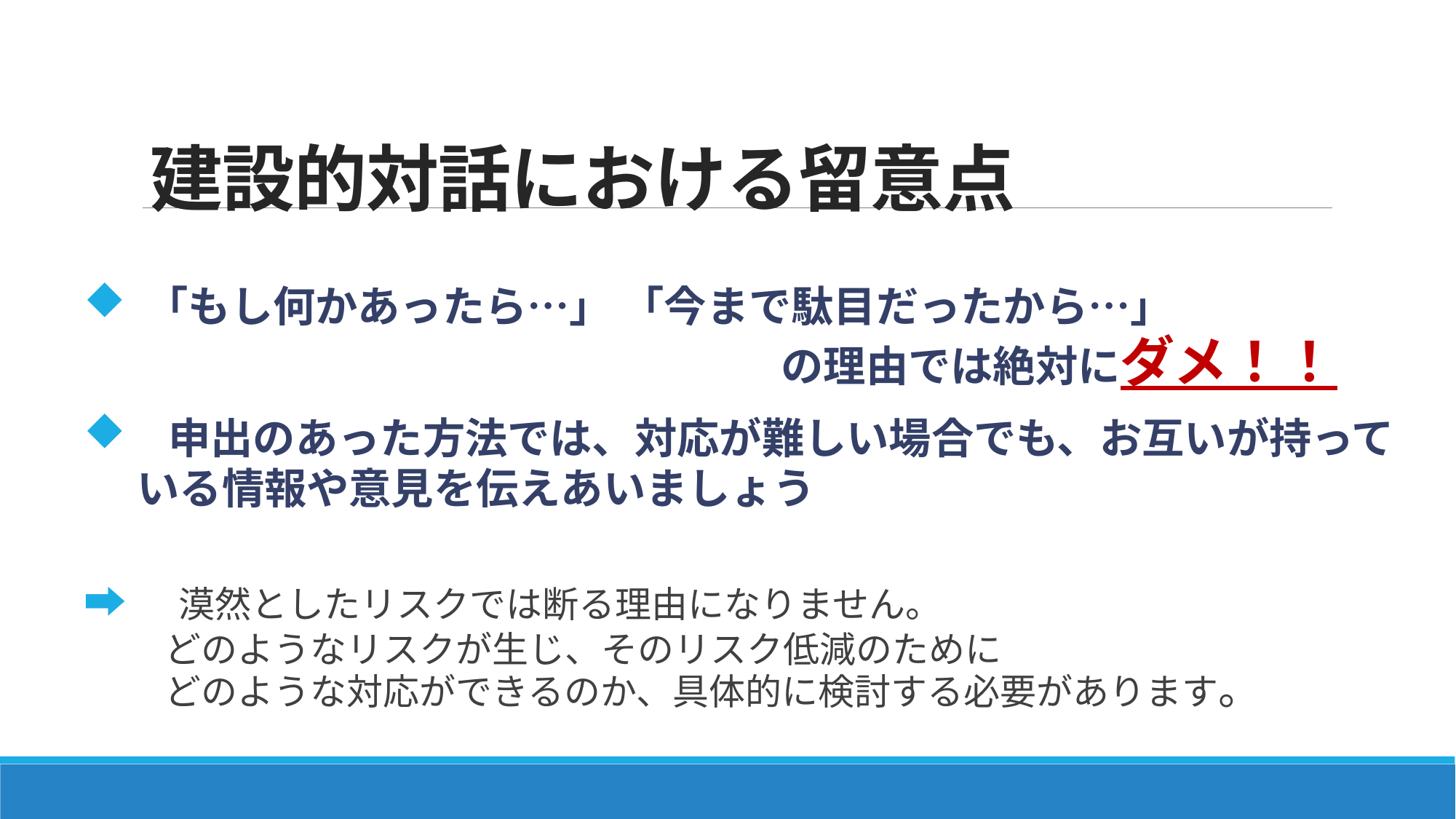

# 建設的対話における留意点

 「もし何かあったら…」 「今まで駄目だったから…」
　　　　　　　　　　　　　　　　  の理由では絶対にダメ！！
　申出のあった方法では、対応が難しい場合でも、お互いが持って
　いる情報や意見を伝えあいましょう
➡　漠然としたリスクでは断る理由になりません。
　　 どのようなリスクが生じ、そのリスク低減のために
　　 どのような対応ができるのか、具体的に検討する必要があります。